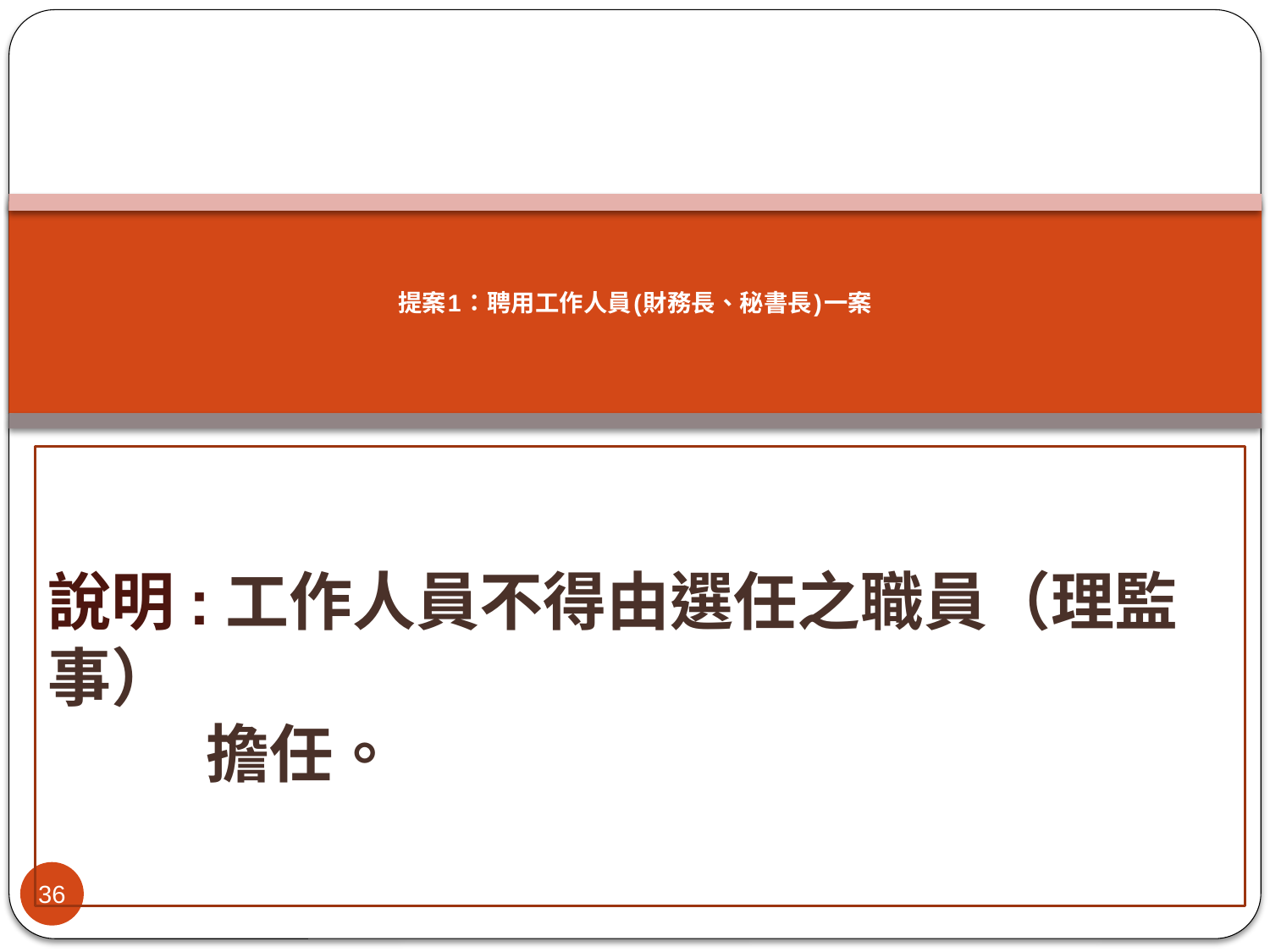

# 提案1：聘用工作人員(財務長、秘書長)一案
說明:工作人員不得由選任之職員（理監事）
          擔任。
36